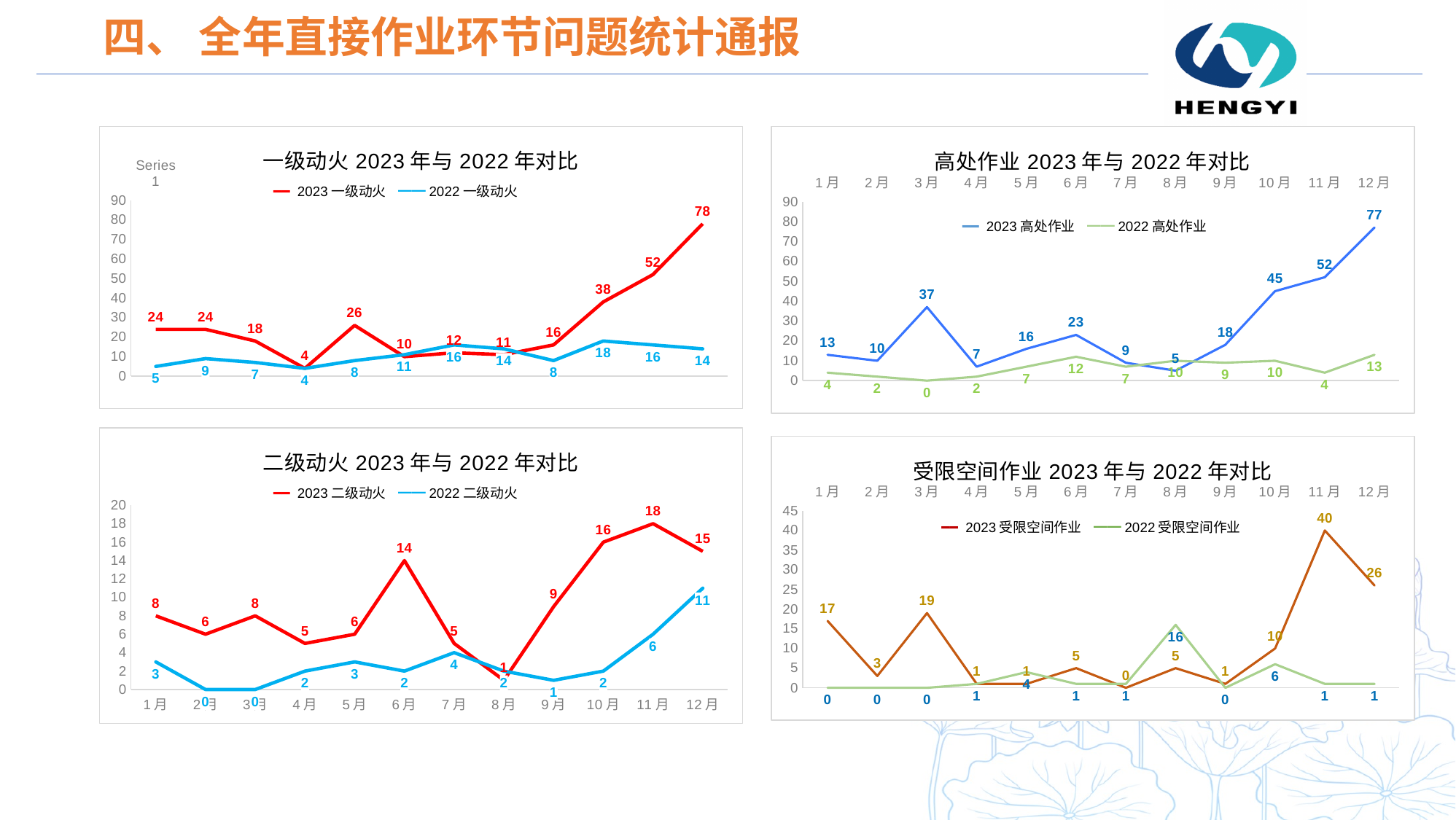

四、 全年直接作业环节问题统计通报

### Chart: 一级动火2023年与2022年对比

| Category | 2024一级动火 | 2023一级动火 |
|---|---|---|
━━  2023一级动火    ━━2022一级动火

### Chart: 高处作业2023年与2022年对比

| Category | 2024高处 | 2023高处 |
|---|---|---|
| 1月 | 13.0 | 4.0 |
| 2月 | 10.0 | 2.0 |
| 3月 | 37.0 | 0.0 |
| 4月 | 7.0 | 2.0 |
| 5月 | 16.0 | 7.0 |
| 6月 | 23.0 | 12.0 |
| 7月 | 9.0 | 7.0 |
| 8月 | 5.0 | 10.0 |
| 9月 | 18.0 | 9.0 |
| 10月 | 45.0 | 10.0 |
| 11月 | 52.0 | 4.0 |
| 12月 | 77.0 | 13.0 |
━━  2023高处作业    ━━2022高处作业

### Chart: 二级动火2023年与2022年对比

| Category | 2024二级动火 | 2023二级动火 |
|---|---|---|
| 1月 | 8.0 | 3.0 |
| 2月 | 6.0 | 0.0 |
| 3月 | 8.0 | 0.0 |
| 4月 | 5.0 | 2.0 |
| 5月 | 6.0 | 3.0 |
| 6月 | 14.0 | 2.0 |
| 7月 | 5.0 | 4.0 |
| 8月 | 1.0 | 2.0 |
| 9月 | 9.0 | 1.0 |
| 10月 | 16.0 | 2.0 |
| 11月 | 18.0 | 6.0 |
| 12月 | 15.0 | 11.0 |
━━  2023二级动火    ━━2022二级动火

### Chart: 受限空间作业2023年与2022年对比

| Category | 2024受限作业 | 2023受限作业 |
|---|---|---|
| 1月 | 17.0 | 0.0 |
| 2月 | 3.0 | 0.0 |
| 3月 | 19.0 | 0.0 |
| 4月 | 1.0 | 1.0 |
| 5月 | 1.0 | 4.0 |
| 6月 | 5.0 | 1.0 |
| 7月 | 0.0 | 1.0 |
| 8月 | 5.0 | 16.0 |
| 9月 | 1.0 | 0.0 |
| 10月 | 10.0 | 6.0 |
| 11月 | 40.0 | 1.0 |
| 12月 | 26.0 | 1.0 |
━━  2023受限空间作业    ━━2022受限空间作业